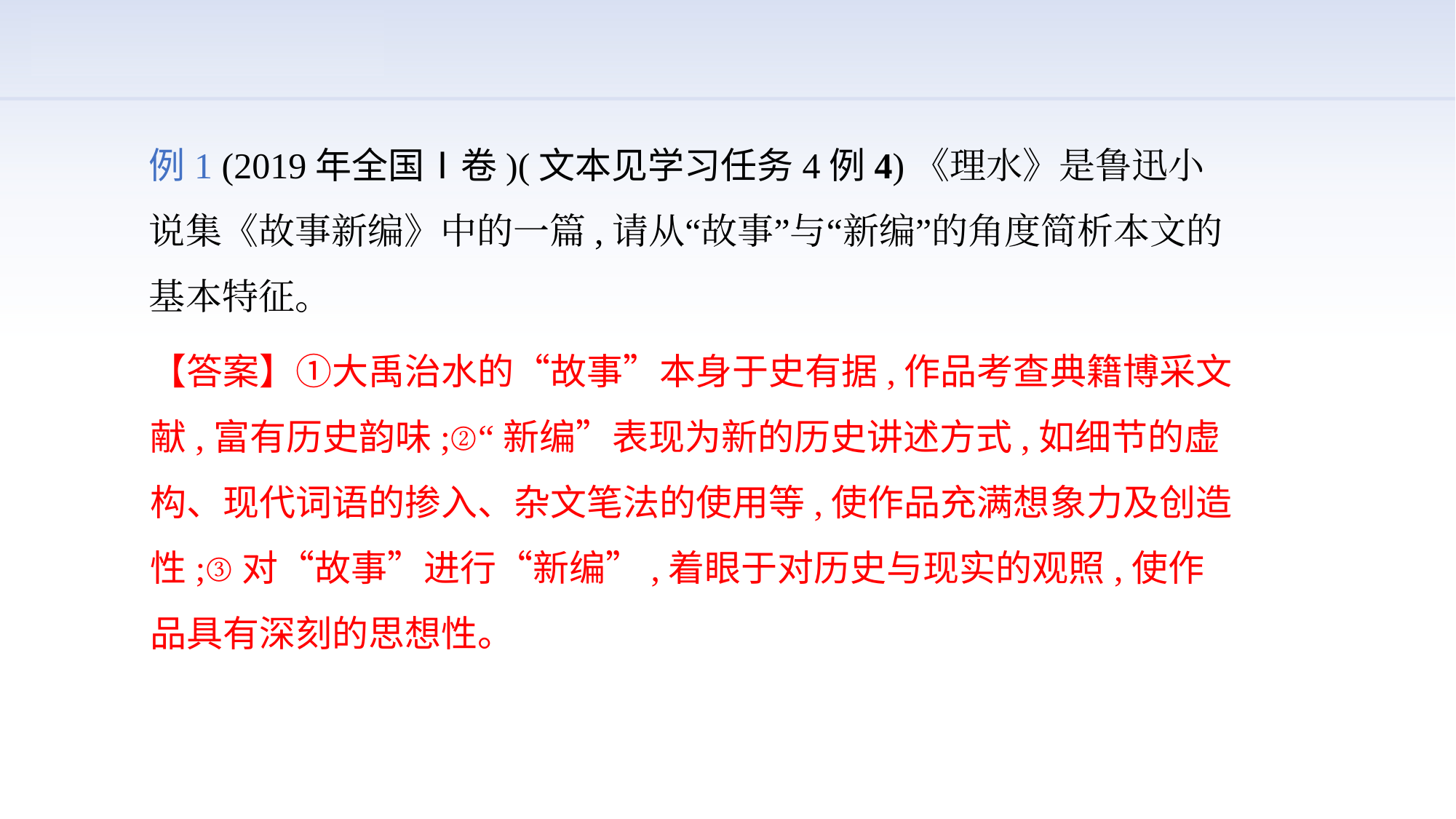

例1 (2019年全国Ⅰ卷)(文本见学习任务4例4)《理水》是鲁迅小说集《故事新编》中的一篇,请从“故事”与“新编”的角度简析本文的基本特征。
【答案】①大禹治水的“故事”本身于史有据,作品考查典籍博采文献,富有历史韵味;②“新编”表现为新的历史讲述方式,如细节的虚构、现代词语的掺入、杂文笔法的使用等,使作品充满想象力及创造性;③对“故事”进行“新编”,着眼于对历史与现实的观照,使作品具有深刻的思想性。